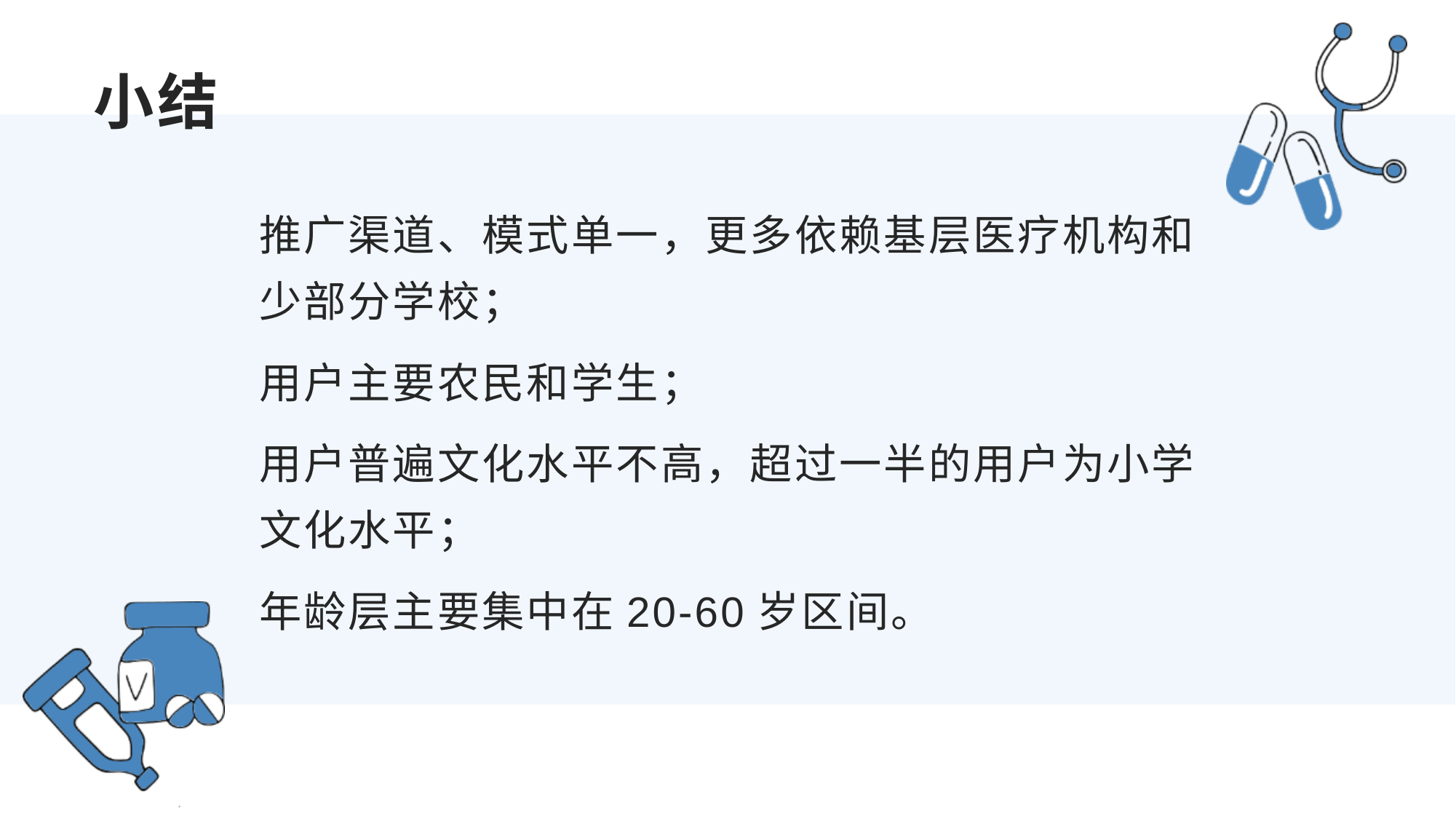

小结
推广渠道、模式单一，更多依赖基层医疗机构和少部分学校；
用户主要农民和学生；
用户普遍文化水平不高，超过一半的用户为小学文化水平；
年龄层主要集中在20-60岁区间。